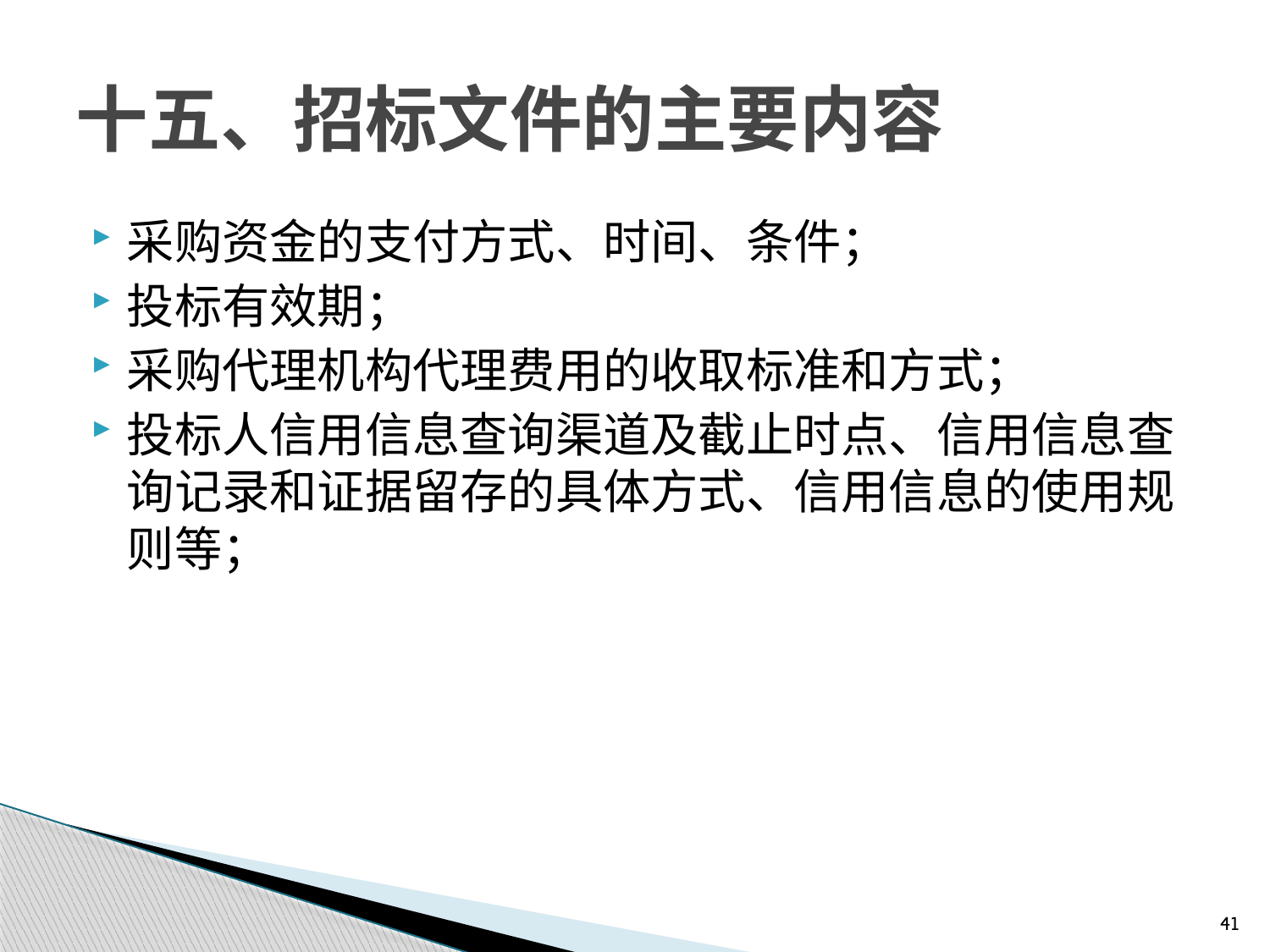

# 十五、招标文件的主要内容
采购资金的支付方式、时间、条件；
投标有效期；
采购代理机构代理费用的收取标准和方式；
投标人信用信息查询渠道及截止时点、信用信息查询记录和证据留存的具体方式、信用信息的使用规则等；
41